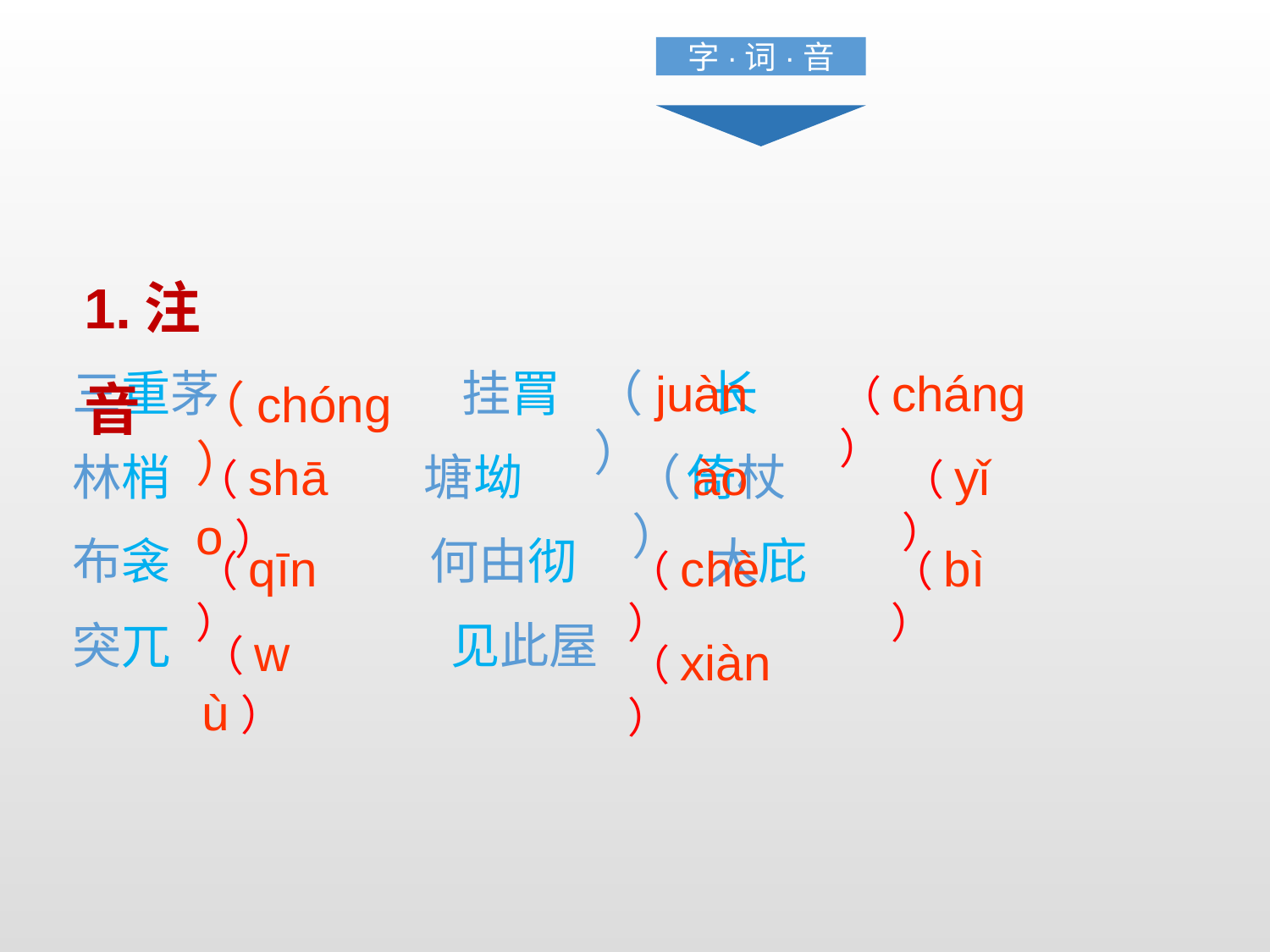

字·词·音

1.注音
三重茅　　             挂罥　         长
林梢                       塘坳　　      倚杖
布衾　                   何由彻　　   大庇
突兀　　　            见此屋
（juàn）
（cháng）
（chóng）

（shāo）
（ào ）
（yǐ）
（qīn）
（chè）
（bì）
（wù）
（xiàn）